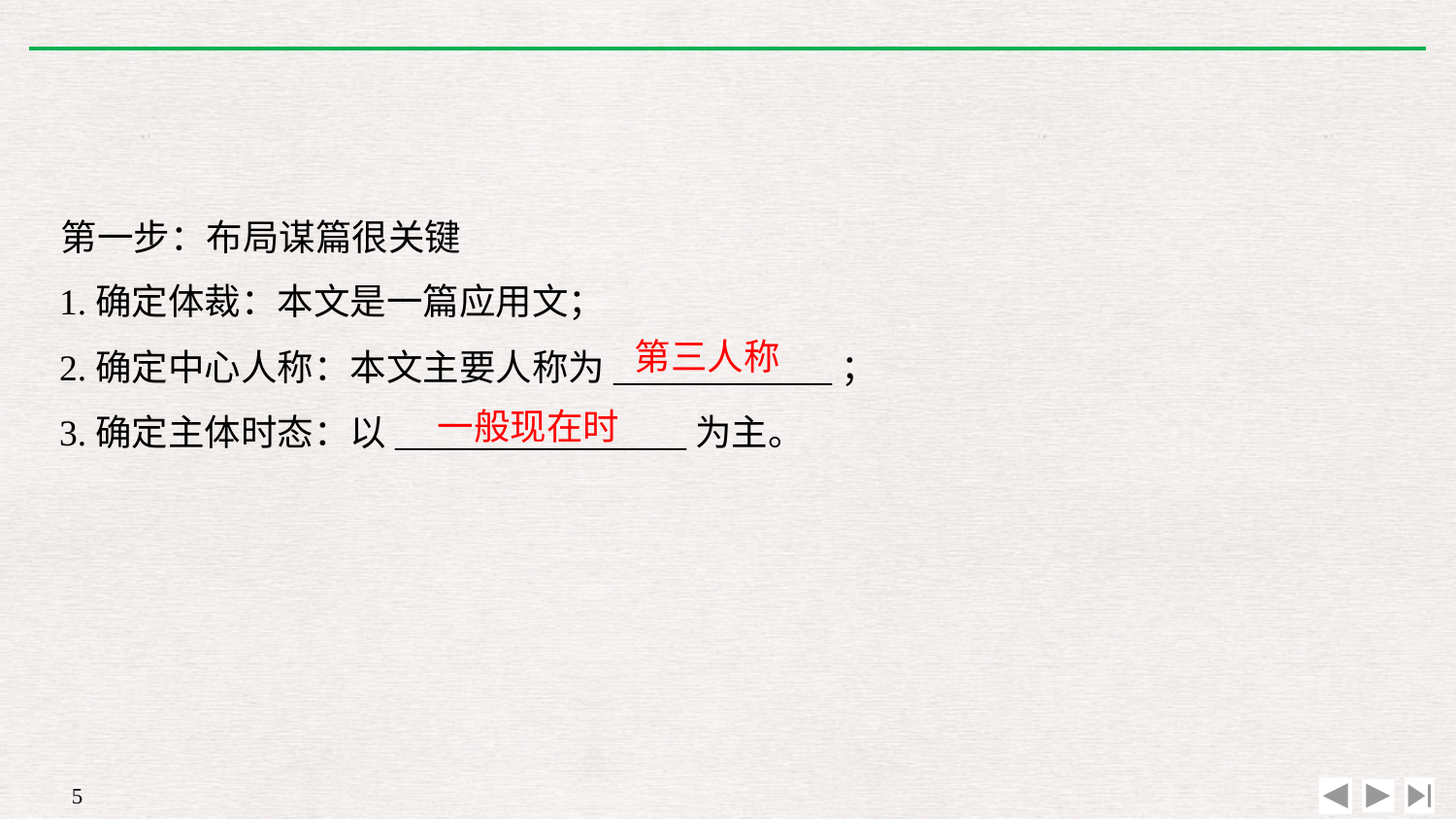

第一步：布局谋篇很关键
1.确定体裁：本文是一篇应用文；
2.确定中心人称：本文主要人称为____________；
3.确定主体时态：以________________为主。
第三人称
一般现在时